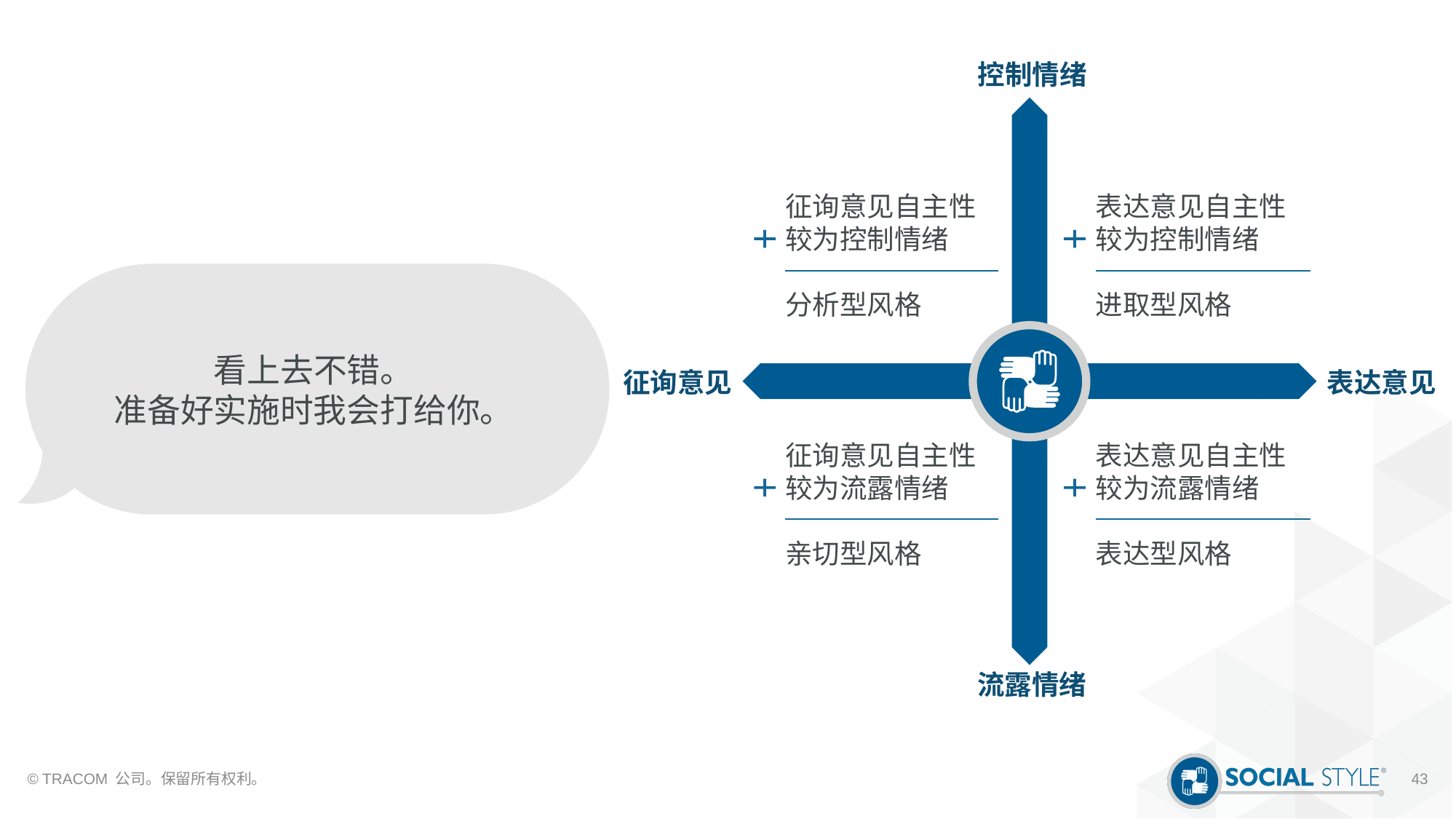

控制情绪

征询意见自主性
较为控制情绪

分析型风格

表达意见自主性
较为控制情绪

进取型风格

表达意见
征询意见
征询意见自主性
较为流露情绪

亲切型风格

表达意见自主性
较为流露情绪

表达型风格

流露情绪
看上去不错。
准备好实施时我会打给你。
© TRACOM 公司。保留所有权利。
43